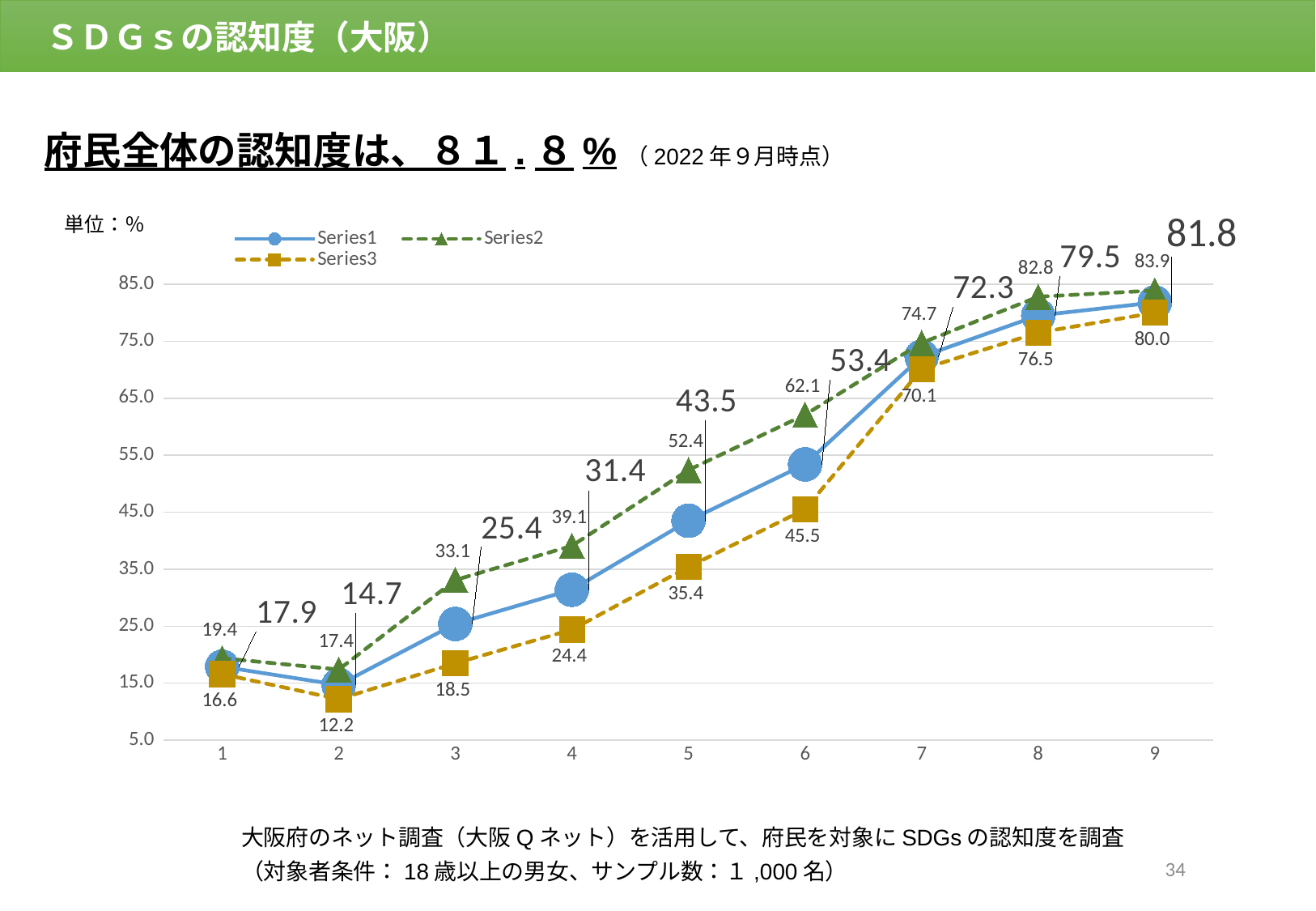

ＳＤＧｓの認知度（大阪）
府民全体の認知度は、８１.８%（2022年９月時点）

### Chart

| Category |  |  |  |
|---|---|---|---|
大阪府のネット調査（大阪Qネット）を活用して、府民を対象にSDGsの認知度を調査
（対象者条件：18歳以上の男女、サンプル数：１,000名）
34